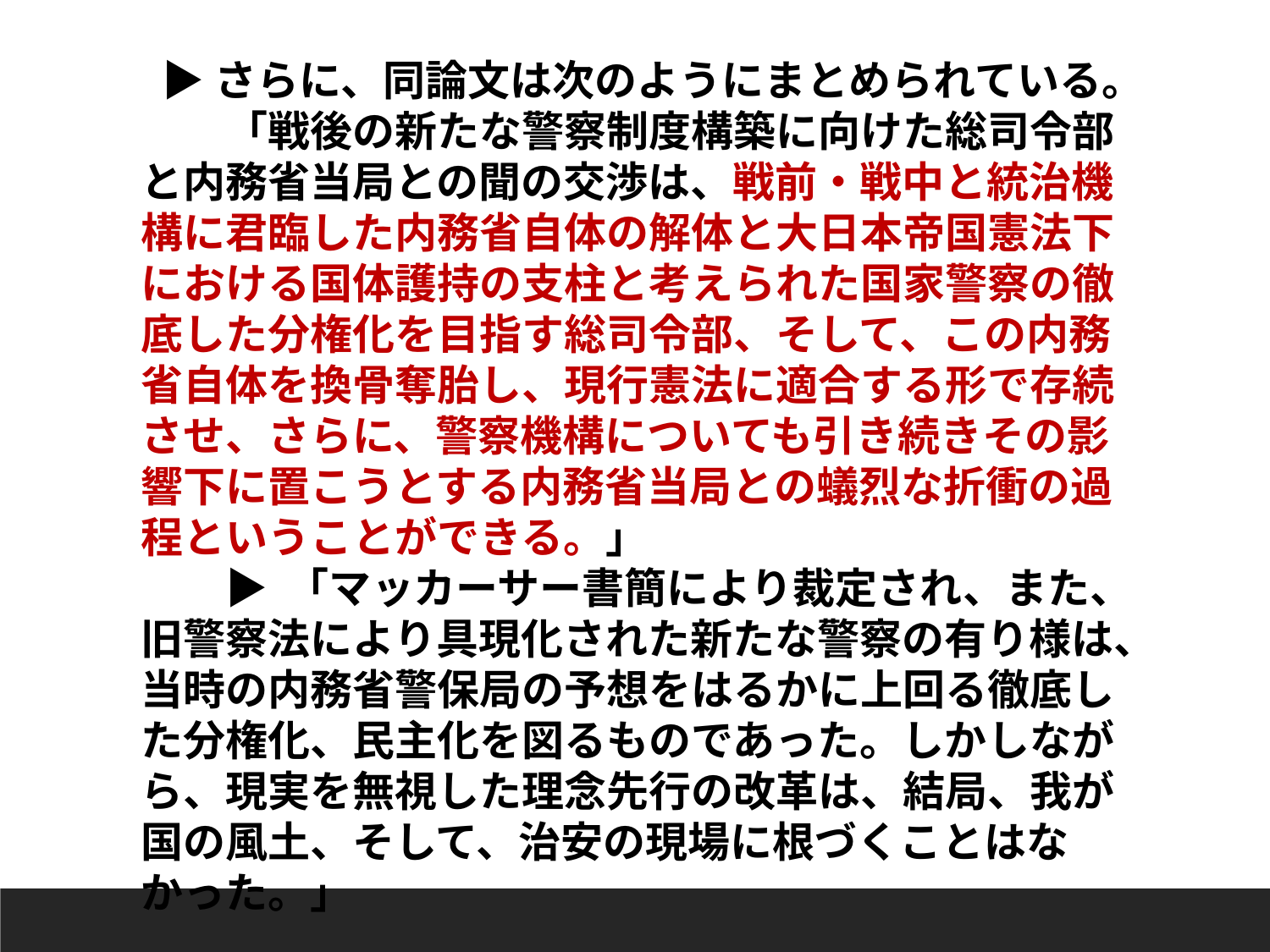

▶さらに、同論文は次のようにまとめられている。
　「戦後の新たな警察制度構築に向けた総司令部と内務省当局との聞の交渉は、戦前・戦中と統治機構に君臨した内務省自体の解体と大日本帝国憲法下における国体護持の支柱と考えられた国家警察の徹底した分権化を目指す総司令部、そして、この内務省自体を換骨奪胎し、現行憲法に適合する形で存続させ、さらに、警察機構についても引き続きその影響下に置こうとする内務省当局との蟻烈な折衝の過程ということができる。」
　▶  「マッカーサー書簡により裁定され、また、旧警察法により具現化された新たな警察の有り様は、当時の内務省警保局の予想をはるかに上回る徹底した分権化、民主化を図るものであった。しかしながら、現実を無視した理念先行の改革は、結局、我が国の風土、そして、治安の現場に根づくことはなかった。」